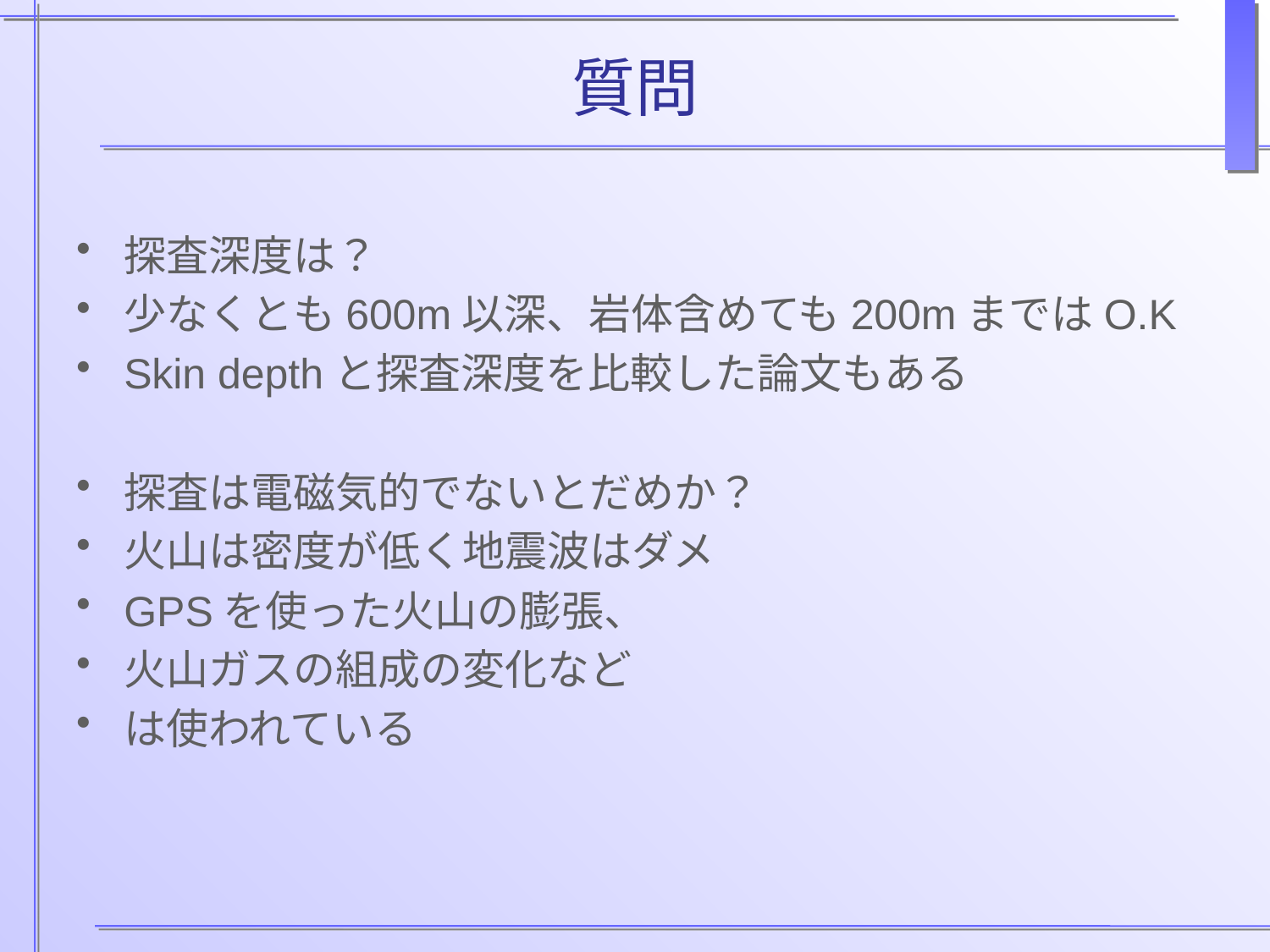

# 質問
探査深度は？
少なくとも600m以深、岩体含めても200mまではO.K
Skin depthと探査深度を比較した論文もある

探査は電磁気的でないとだめか？
火山は密度が低く地震波はダメ
GPSを使った火山の膨張、
火山ガスの組成の変化など
は使われている